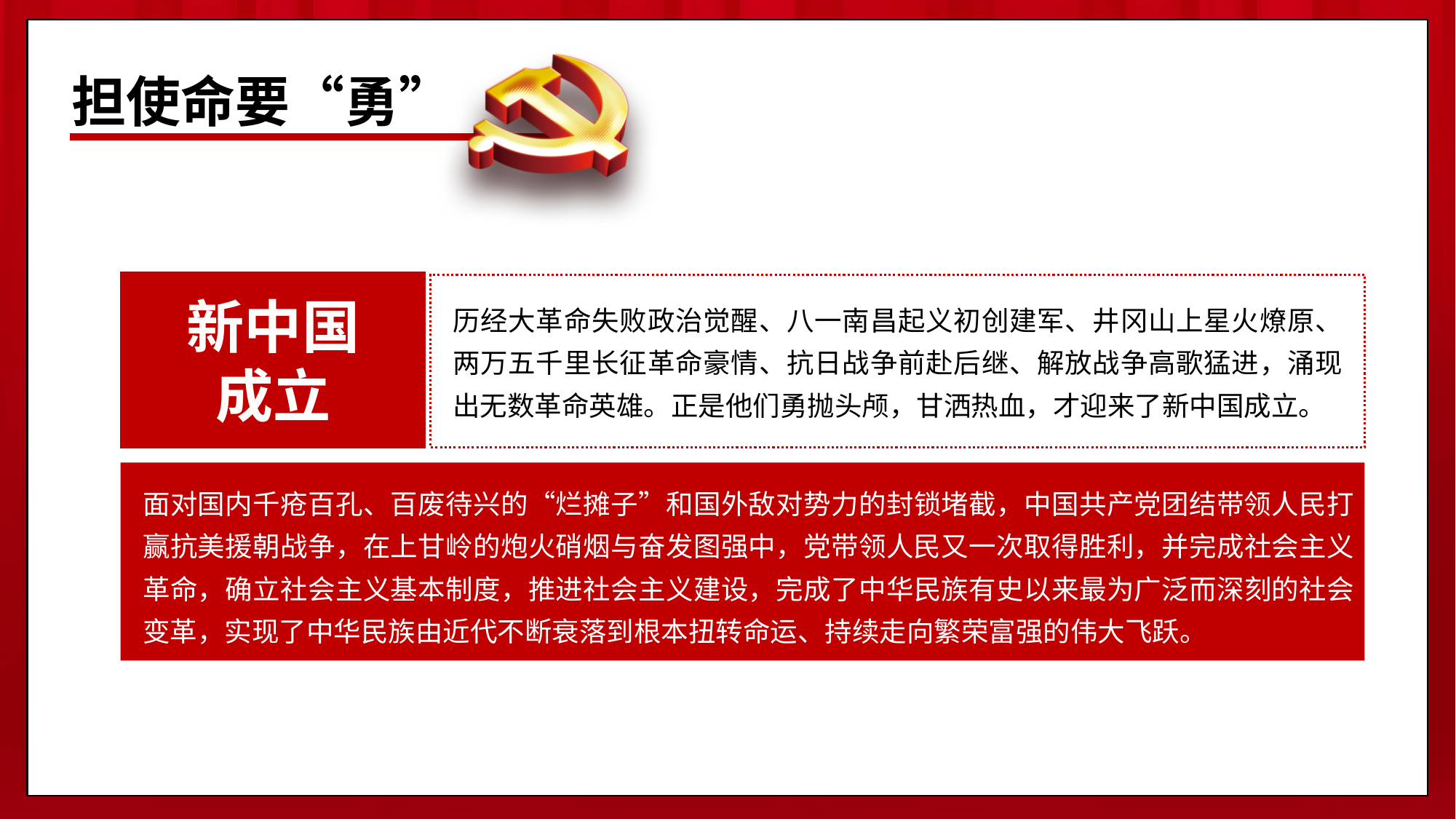

担使命要“勇”
新中国
成立

历经大革命失败政治觉醒、八一南昌起义初创建军、井冈山上星火燎原、两万五千里长征革命豪情、抗日战争前赴后继、解放战争高歌猛进，涌现出无数革命英雄。正是他们勇抛头颅，甘洒热血，才迎来了新中国成立。

面对国内千疮百孔、百废待兴的“烂摊子”和国外敌对势力的封锁堵截，中国共产党团结带领人民打赢抗美援朝战争，在上甘岭的炮火硝烟与奋发图强中，党带领人民又一次取得胜利，并完成社会主义革命，确立社会主义基本制度，推进社会主义建设，完成了中华民族有史以来最为广泛而深刻的社会变革，实现了中华民族由近代不断衰落到根本扭转命运、持续走向繁荣富强的伟大飞跃。